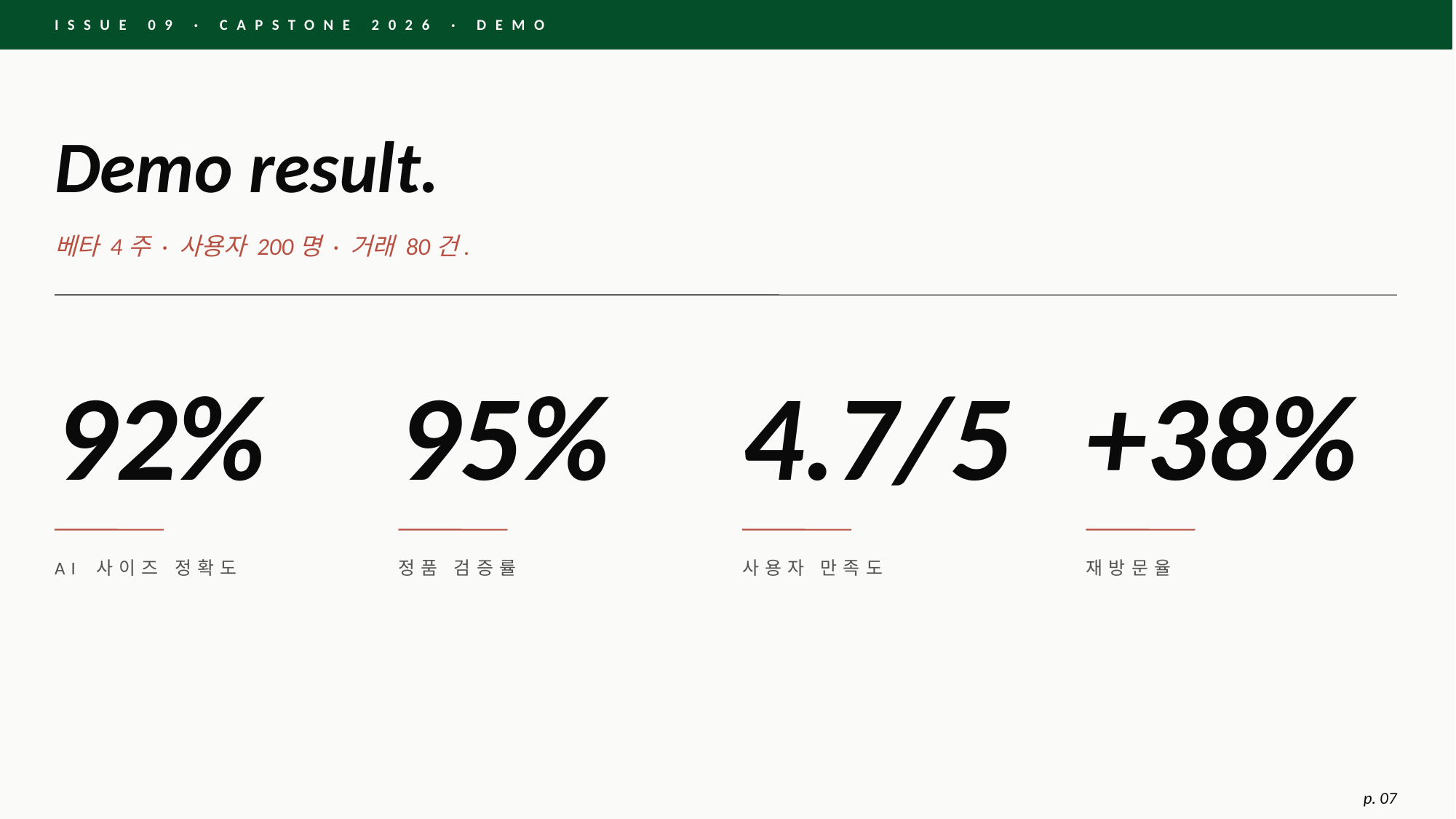

ISSUE 09 · CAPSTONE 2026 · DEMO
Demo result.
베타 4주 · 사용자 200명 · 거래 80건.

92%
95%
4.7/5
+38%

AI 사이즈 정확도
정품 검증률
사용자 만족도
재방문율
p. 07